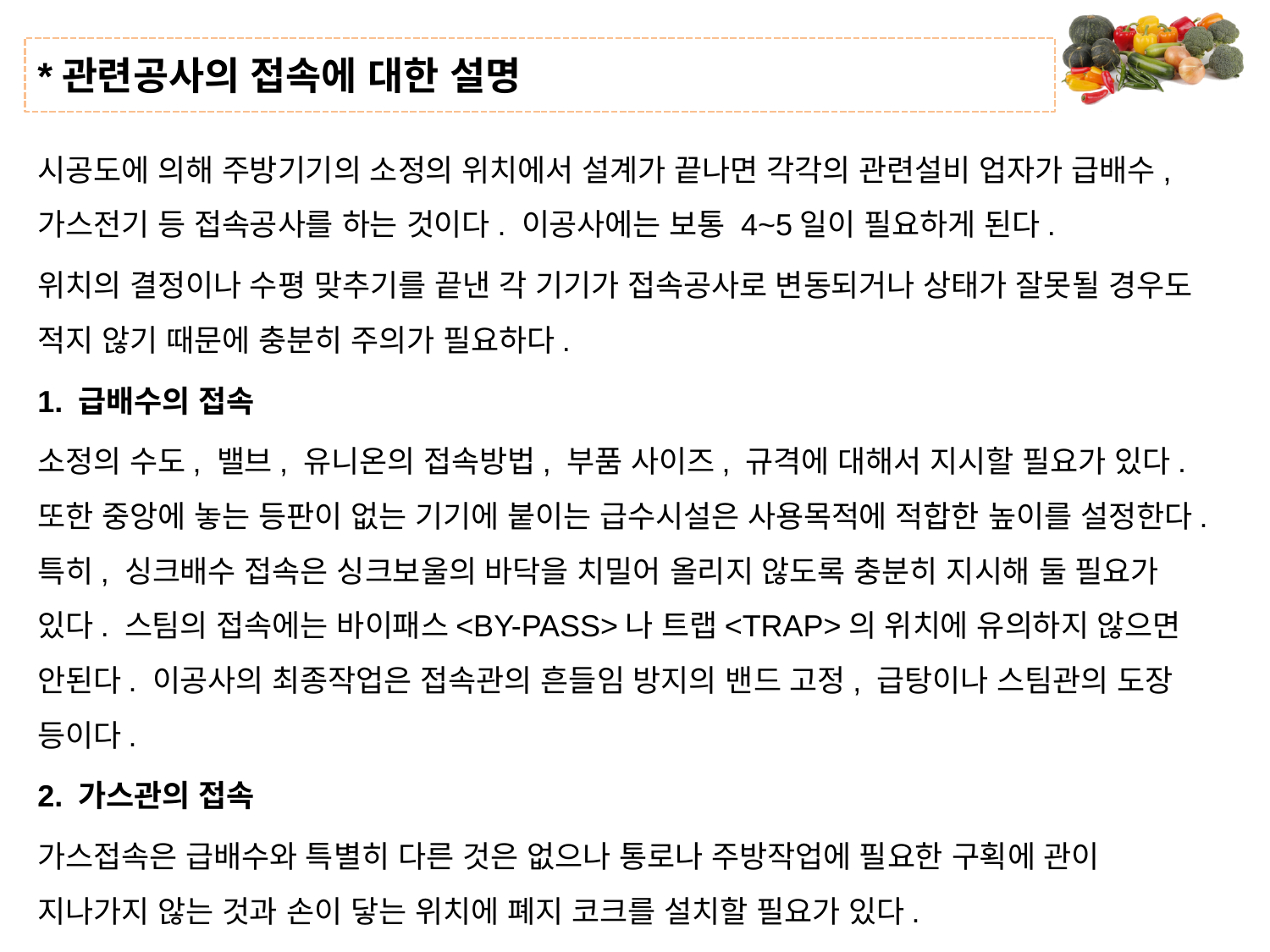

# *관련공사의 접속에 대한 설명
시공도에 의해 주방기기의 소정의 위치에서 설계가 끝나면 각각의 관련설비 업자가 급배수, 가스전기 등 접속공사를 하는 것이다. 이공사에는 보통 4~5일이 필요하게 된다.
위치의 결정이나 수평 맞추기를 끝낸 각 기기가 접속공사로 변동되거나 상태가 잘못될 경우도 적지 않기 때문에 충분히 주의가 필요하다.
1. 급배수의 접속
소정의 수도, 밸브, 유니온의 접속방법, 부품 사이즈, 규격에 대해서 지시할 필요가 있다. 또한 중앙에 놓는 등판이 없는 기기에 붙이는 급수시설은 사용목적에 적합한 높이를 설정한다. 특히, 싱크배수 접속은 싱크보울의 바닥을 치밀어 올리지 않도록 충분히 지시해 둘 필요가 있다. 스팀의 접속에는 바이패스<BY-PASS>나 트랩<TRAP>의 위치에 유의하지 않으면 안된다. 이공사의 최종작업은 접속관의 흔들임 방지의 밴드 고정, 급탕이나 스팀관의 도장 등이다.
2. 가스관의 접속
가스접속은 급배수와 특별히 다른 것은 없으나 통로나 주방작업에 필요한 구획에 관이 지나가지 않는 것과 손이 닿는 위치에 폐지 코크를 설치할 필요가 있다.